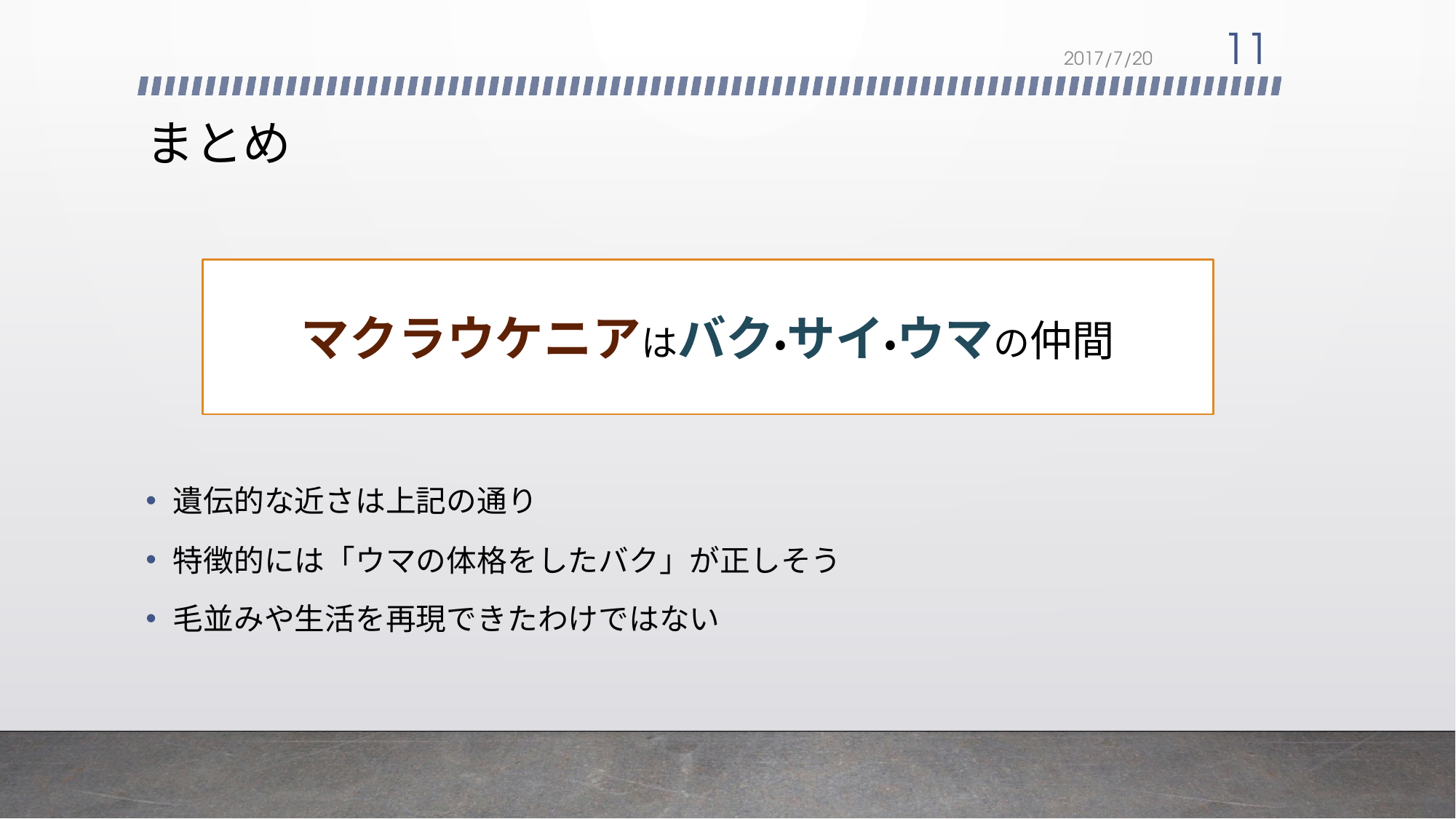

11
2017/7/20
# まとめ
マクラウケニアはバク・サイ・ウマの仲間
遺伝的な近さは上記の通り
特徴的には「ウマの体格をしたバク」が正しそう
毛並みや生活を再現できたわけではない